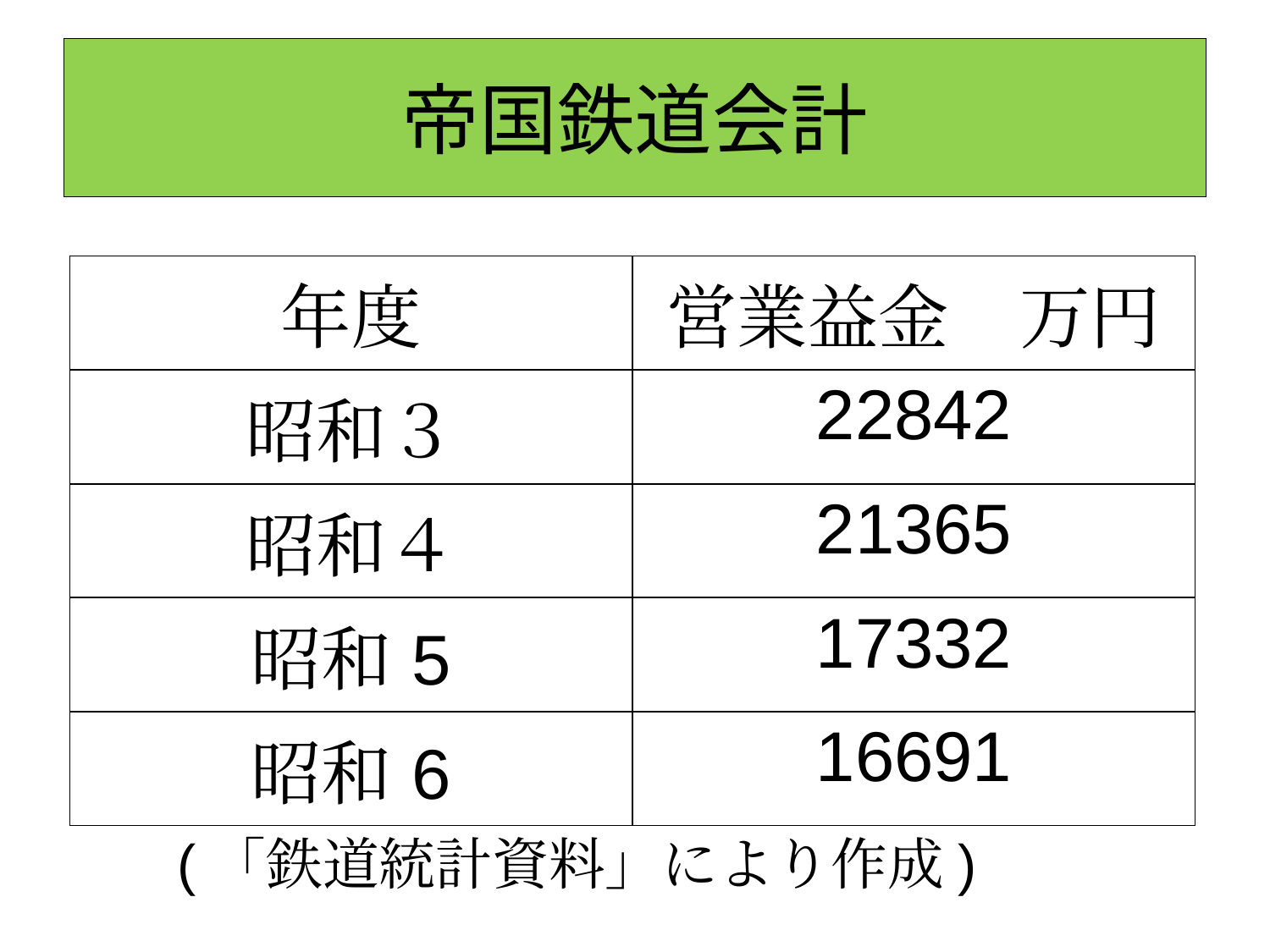

# 帝国鉄道会計
| 年度 | 営業益金　万円 |
| --- | --- |
| 昭和３ | 22842 |
| 昭和４ | 21365 |
| 昭和5 | 17332 |
| 昭和6 | 16691 |

(「鉄道統計資料」により作成)